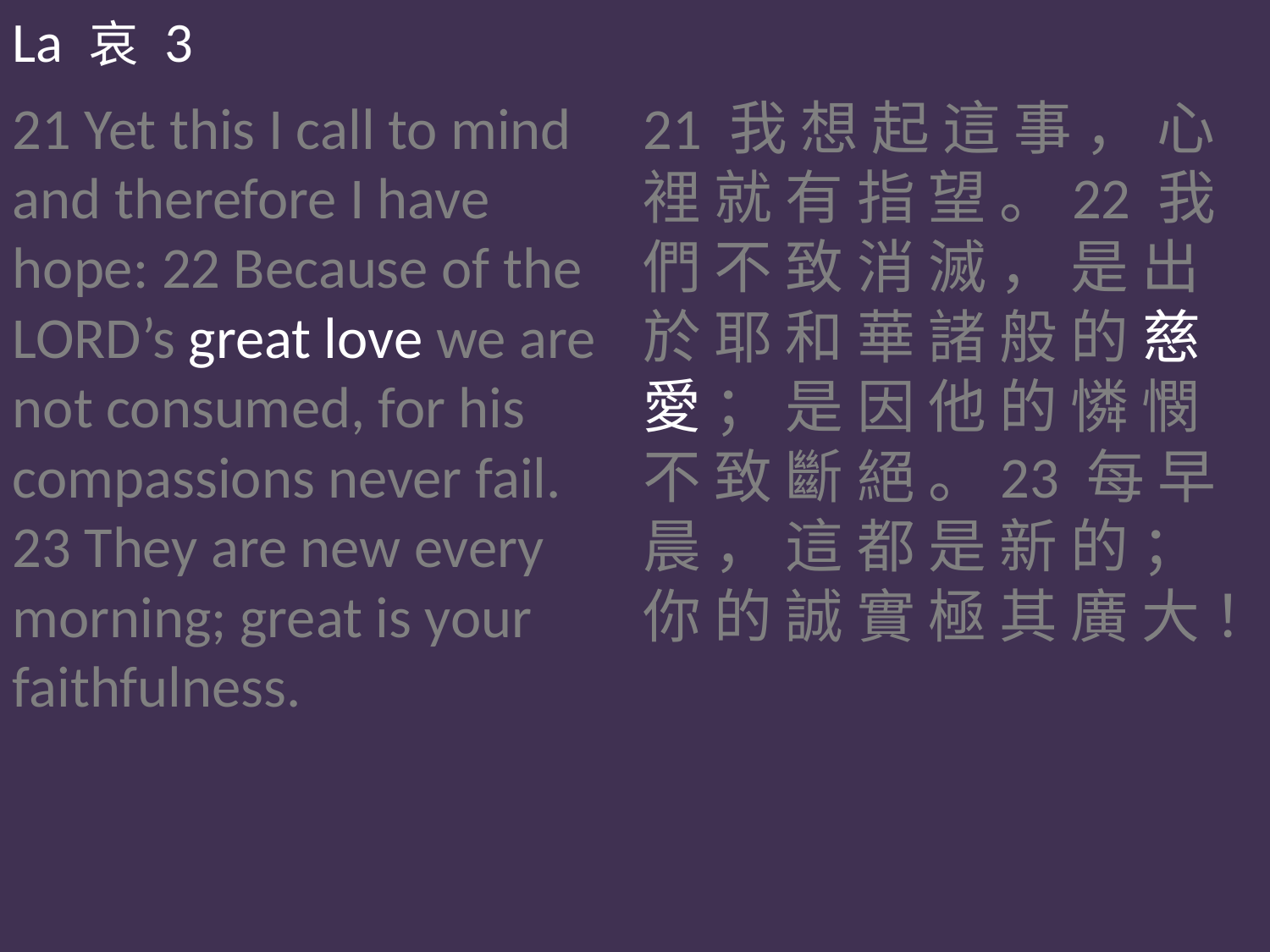

La 哀 3
21 Yet this I call to mind and therefore I have hope: 22 Because of the LORD’s great love we are not consumed, for his compassions never fail. 23 They are new every morning; great is your faithfulness.
21 我 想 起 這 事 ， 心 裡 就 有 指 望 。22 我 們 不 致 消 滅 ， 是 出 於 耶 和 華 諸 般 的 慈 愛 ； 是 因 他 的 憐 憫 不 致 斷 絕 。23 每 早 晨 ， 這 都 是 新 的 ； 你 的 誠 實 極 其 廣 大 ！